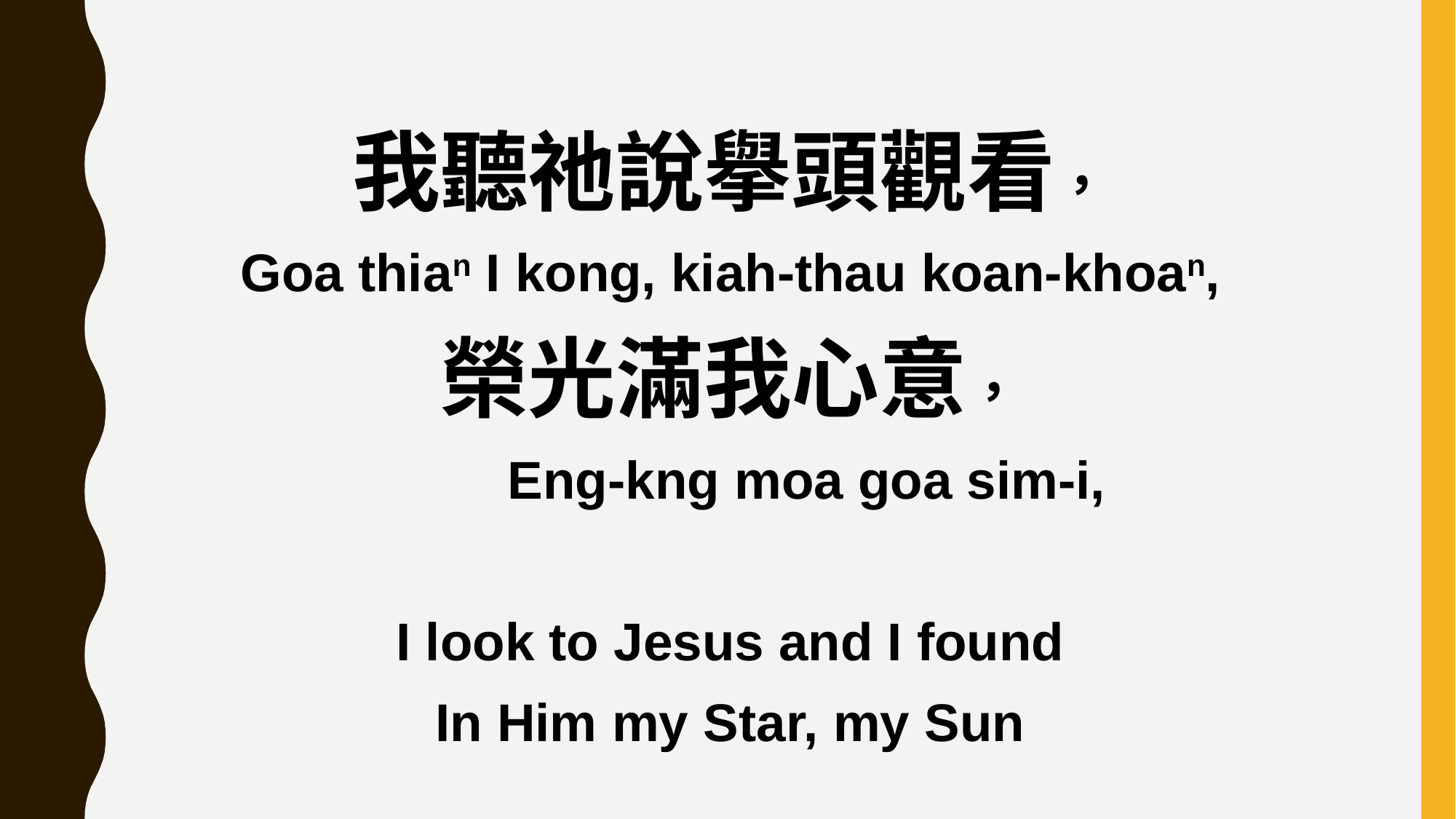

我聽祂說擧頭觀看，
Goa thian I kong, kiah-thau koan-khoan,
榮光滿我心意，
                     Eng-kng moa goa sim-i,

I look to Jesus and I found
In Him my Star, my Sun